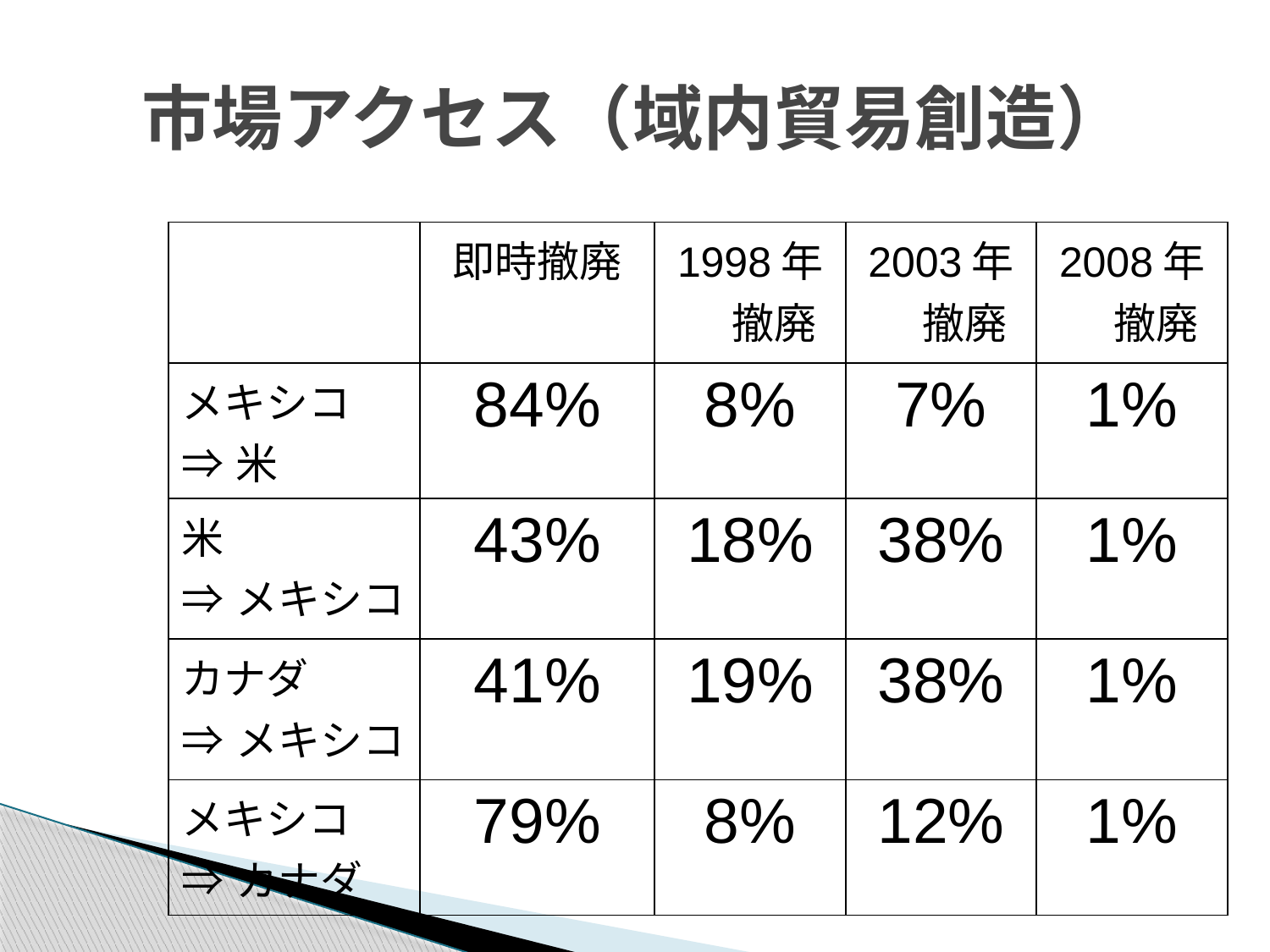

# 市場アクセス（域内貿易創造）
|  | 即時撤廃 | 1998年撤廃 | 2003年撤廃 | 2008年撤廃 |
| --- | --- | --- | --- | --- |
| メキシコ ⇒米 | 84% | 8% | 7% | 1% |
| 米 ⇒メキシコ | 43% | 18% | 38% | 1% |
| カナダ ⇒メキシコ | 41% | 19% | 38% | 1% |
| メキシコ ⇒カナダ | 79% | 8% | 12% | 1% |